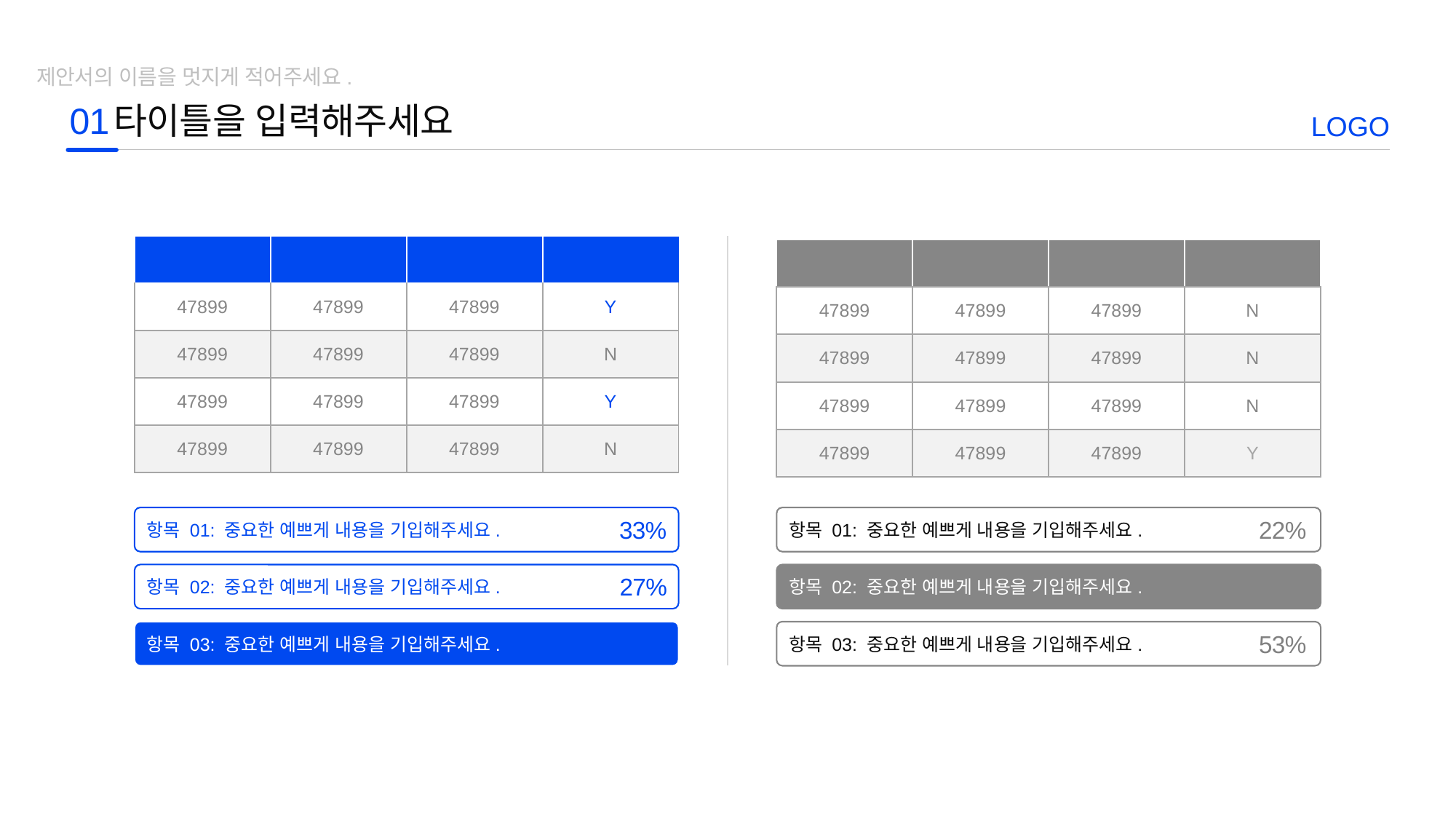

제안서의 이름을 멋지게 적어주세요.
01
타이틀을 입력해주세요
LOGO
| 항목 01 | 항목 02 | 항목 03 | 결과 |
| --- | --- | --- | --- |
| 47899 | 47899 | 47899 | Y |
| 47899 | 47899 | 47899 | N |
| 47899 | 47899 | 47899 | Y |
| 47899 | 47899 | 47899 | N |
| 항목 01 | 항목 02 | 항목 03 | 결과 |
| --- | --- | --- | --- |
| 47899 | 47899 | 47899 | N |
| 47899 | 47899 | 47899 | N |
| 47899 | 47899 | 47899 | N |
| 47899 | 47899 | 47899 | Y |
항목 01: 중요한 예쁘게 내용을 기입해주세요.
항목 01: 중요한 예쁘게 내용을 기입해주세요.
33%
22%
항목 02: 중요한 예쁘게 내용을 기입해주세요.
항목 02: 중요한 예쁘게 내용을 기입해주세요.
27%
89%
항목 03: 중요한 예쁘게 내용을 기입해주세요.
항목 03: 중요한 예쁘게 내용을 기입해주세요.
77%
53%